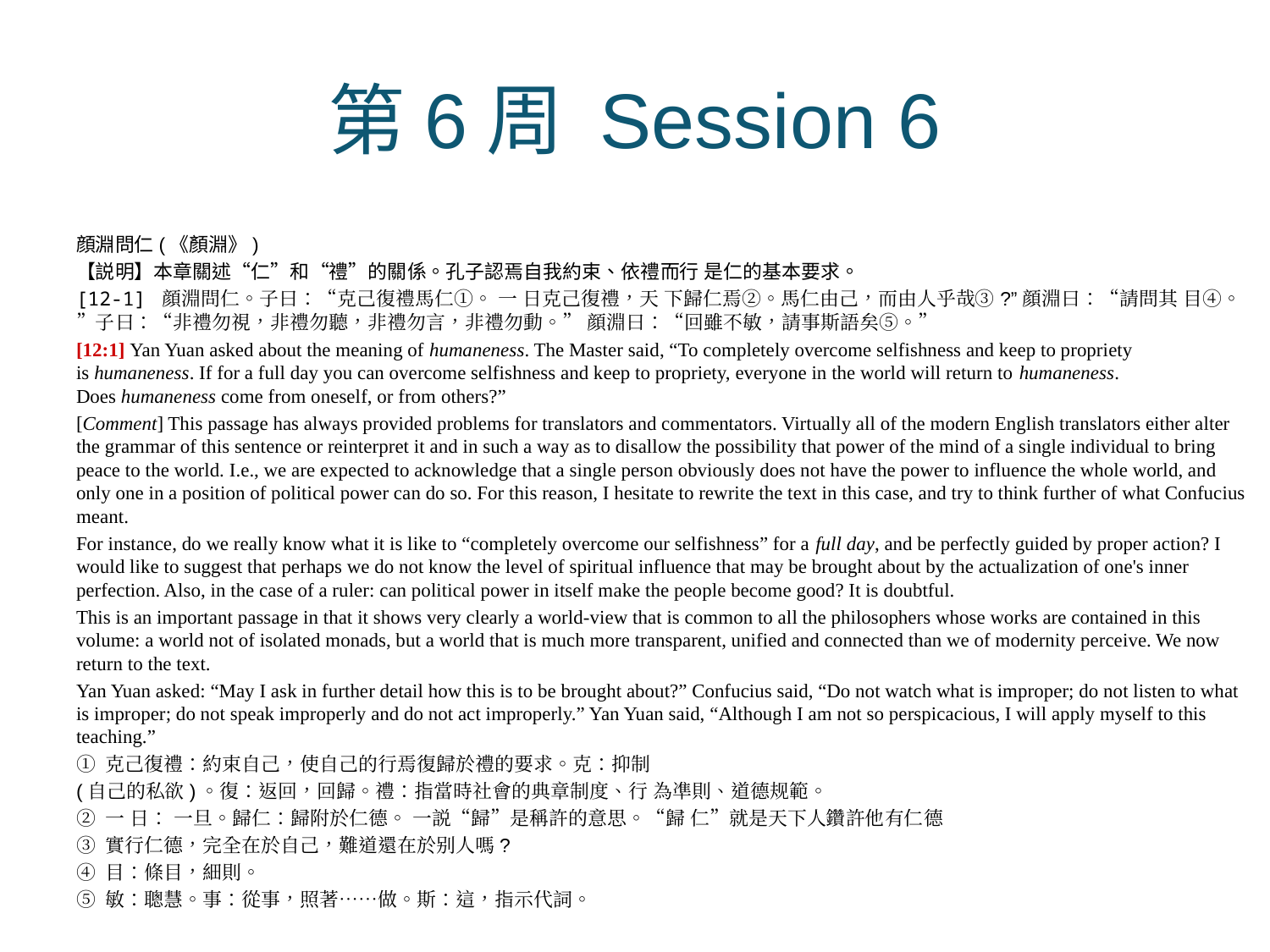

# 第6周 Session 6
顔淵問仁(《顏淵》)
【説明】本章關述“仁”和“禮”的關係。孔子認焉自我約束、依禮而行 是仁的基本要求。
[12-1] 顔淵問仁。子曰：“克己復禮馬仁①。 一 日克己復禮，天 下歸仁焉②。馬仁由己，而由人乎哉③?”顔淵曰：“請問其 目④。”子曰：“非禮勿視，非禮勿聽，非禮勿言，非禮勿動。” 顔淵曰：“回雖不敏，請事斯語矣⑤。”
[12:1] Yan Yuan asked about the meaning of humaneness. The Master said, “To completely overcome selfishness and keep to propriety is humaneness. If for a full day you can overcome selfishness and keep to propriety, everyone in the world will return to humaneness. Does humaneness come from oneself, or from others?”
[Comment] This passage has always provided problems for translators and commentators. Virtually all of the modern English translators either alter the grammar of this sentence or reinterpret it and in such a way as to disallow the possibility that power of the mind of a single individual to bring peace to the world. I.e., we are expected to acknowledge that a single person obviously does not have the power to influence the whole world, and only one in a position of political power can do so. For this reason, I hesitate to rewrite the text in this case, and try to think further of what Confucius meant.
For instance, do we really know what it is like to “completely overcome our selfishness” for a full day, and be perfectly guided by proper action? I would like to suggest that perhaps we do not know the level of spiritual influence that may be brought about by the actualization of one's inner perfection. Also, in the case of a ruler: can political power in itself make the people become good? It is doubtful.
This is an important passage in that it shows very clearly a world-view that is common to all the philosophers whose works are contained in this volume: a world not of isolated monads, but a world that is much more transparent, unified and connected than we of modernity perceive. We now return to the text.
Yan Yuan asked: “May I ask in further detail how this is to be brought about?” Confucius said, “Do not watch what is improper; do not listen to what is improper; do not speak improperly and do not act improperly.” Yan Yuan said, “Although I am not so perspicacious, I will apply myself to this teaching.”
① 克己復禮：約束自己，使自己的行焉復歸於禮的要求。克：抑制
(自己的私欲)。復：返回，回歸。禮：指當時社會的典章制度、行 為凖則、道德规範。
② 一 日： 一旦。歸仁：歸附於仁德。 一説“歸”是稱許的意思。“歸 仁”就是天下人鑽許他有仁德
③ 實行仁德，完全在於自己，難道還在於别人嗎?
④ 目：條目，細則。
⑤ 敏：聰慧。事：從事，照著……做。斯：這，指示代詞。